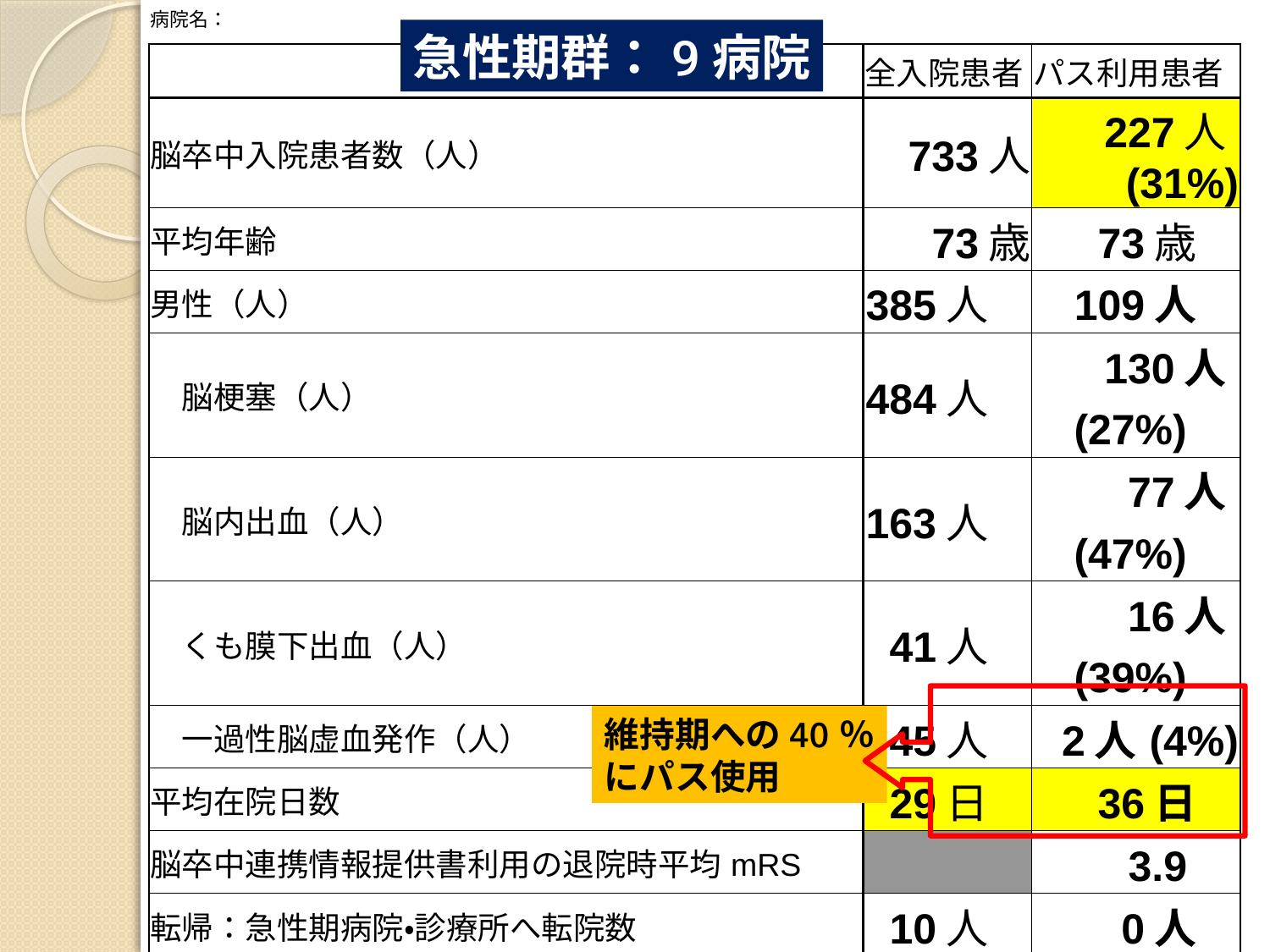

| 病院名： |  |  |
| --- | --- | --- |
|  | 全入院患者 | パス利用患者 |
| 脳卒中入院患者数（人） | 733人 | 227人(31%) |
| 平均年齢 | 73歳 | 73歳 |
| 男性（人） | 385人 | 109人 |
| 脳梗塞（人） | 484人 | 130人(27%) |
| 脳内出血（人） | 163人 | 77人(47%) |
| くも膜下出血（人） | 41人 | 16人(39%) |
| 一過性脳虚血発作（人） | 45人 | 2人(4%) |
| 平均在院日数 | 29日 | 36日 |
| 脳卒中連携情報提供書利用の退院時平均mRS |  | 3.9 |
| 転帰：急性期病院・診療所へ転院数 | 10人 | 0人 |
| 転帰：回復期病院へ転院数 | 198人 | 195人(98%) |
| 転帰：維持期病院へ転院数 | 52人 | 26人(50%) |
| 転帰：維持期診療所へ転所数 | 9人 | 1人(11%) |
| 転帰：維持期老健へ転所数 | 9人 | 1人(11%) |
| 転帰：在宅復帰患者数 | 343人 | 2人(0.6%) |
| 転帰：死亡数 | 49人 | 1人(2%) |
急性期群：9病院

維持期への40％
にパス使用